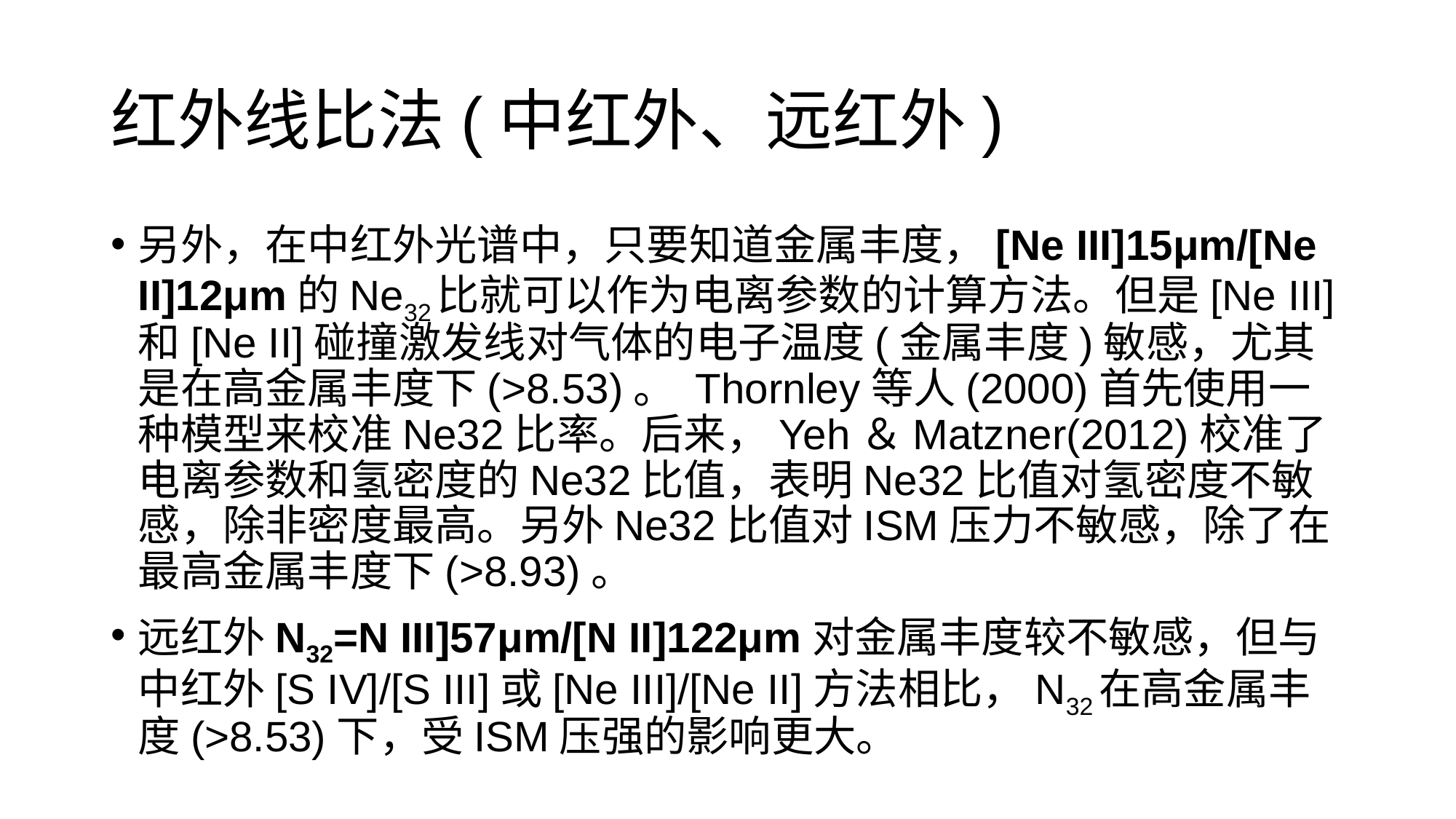

# 红外线比法(中红外、远红外)
另外，在中红外光谱中，只要知道金属丰度，[Ne III]15μm/[Ne II]12μm的Ne32比就可以作为电离参数的计算方法。但是[Ne III]和[Ne II]碰撞激发线对气体的电子温度(金属丰度)敏感，尤其是在高金属丰度下(>8.53)。 Thornley等人(2000)首先使用一种模型来校准Ne32比率。后来，Yeh＆Matzner(2012)校准了电离参数和氢密度的Ne32比值，表明Ne32比值对氢密度不敏感，除非密度最高。另外Ne32比值对ISM压力不敏感，除了在最高金属丰度下(>8.93)。
远红外N32=N III]57μm/[N II]122μm对金属丰度较不敏感，但与中红外[S IV]/[S III]或[Ne III]/[Ne II]方法相比，N32在高金属丰度(>8.53)下，受ISM压强的影响更大。